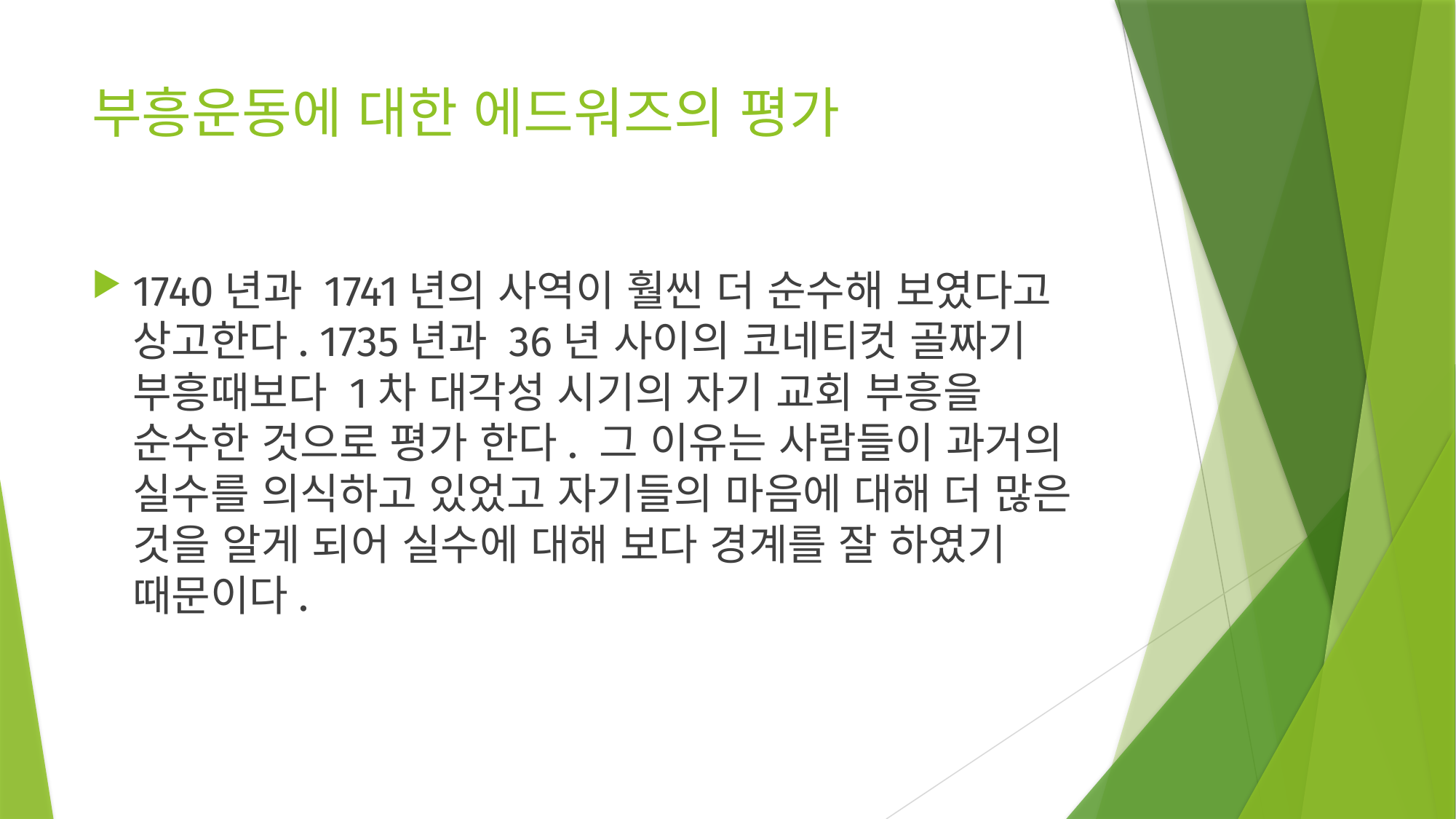

# 부흥운동에 대한 에드워즈의 평가
1740년과 1741년의 사역이 훨씬 더 순수해 보였다고 상고한다. 1735년과 36년 사이의 코네티컷 골짜기 부흥때보다 1차 대각성 시기의 자기 교회 부흥을 순수한 것으로 평가 한다. 그 이유는 사람들이 과거의 실수를 의식하고 있었고 자기들의 마음에 대해 더 많은 것을 알게 되어 실수에 대해 보다 경계를 잘 하였기 때문이다.